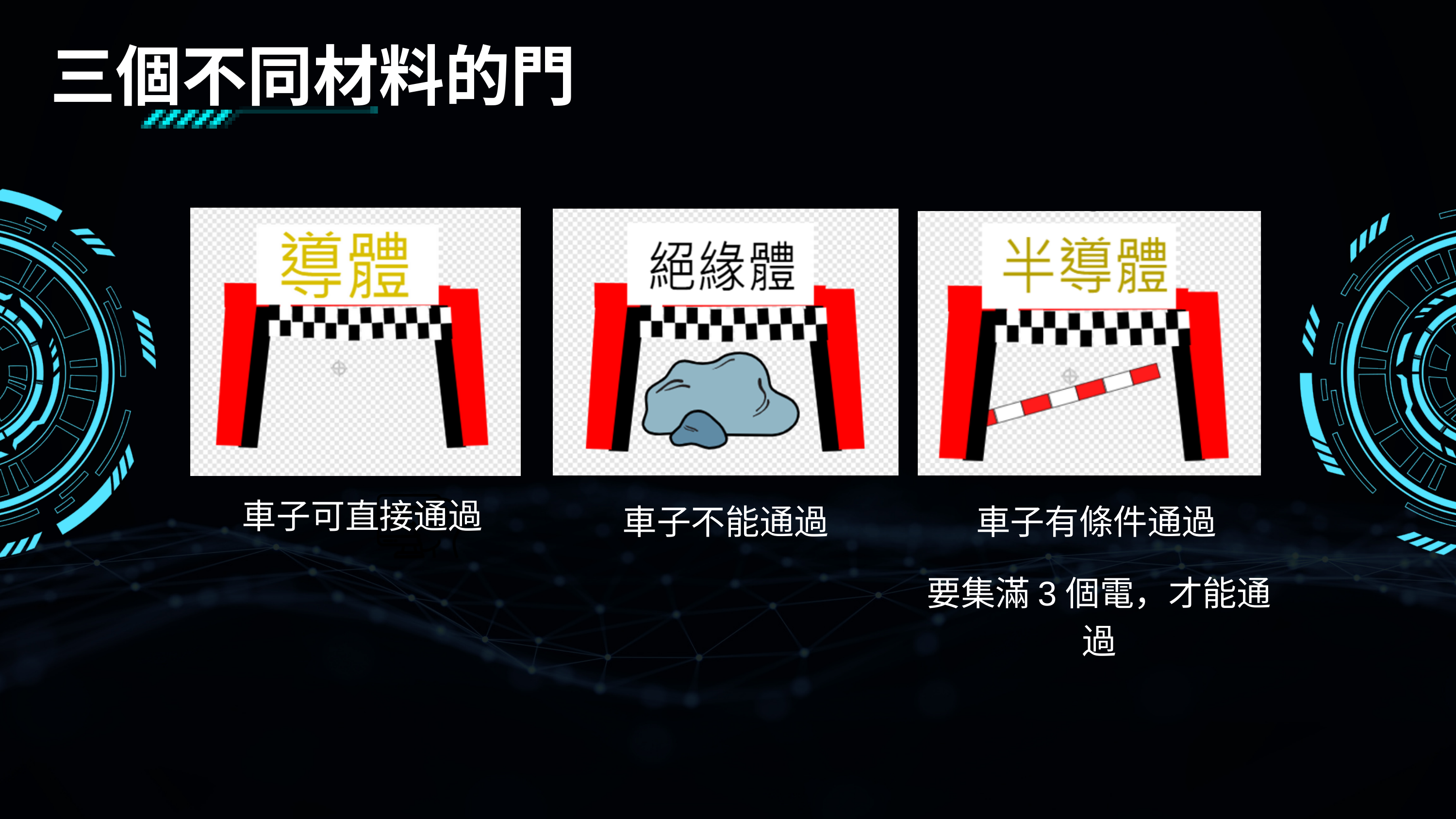

三個不同材料的門

車子可直接通過
車子不能通過
車子有條件通過

要集滿3個電，才能通過